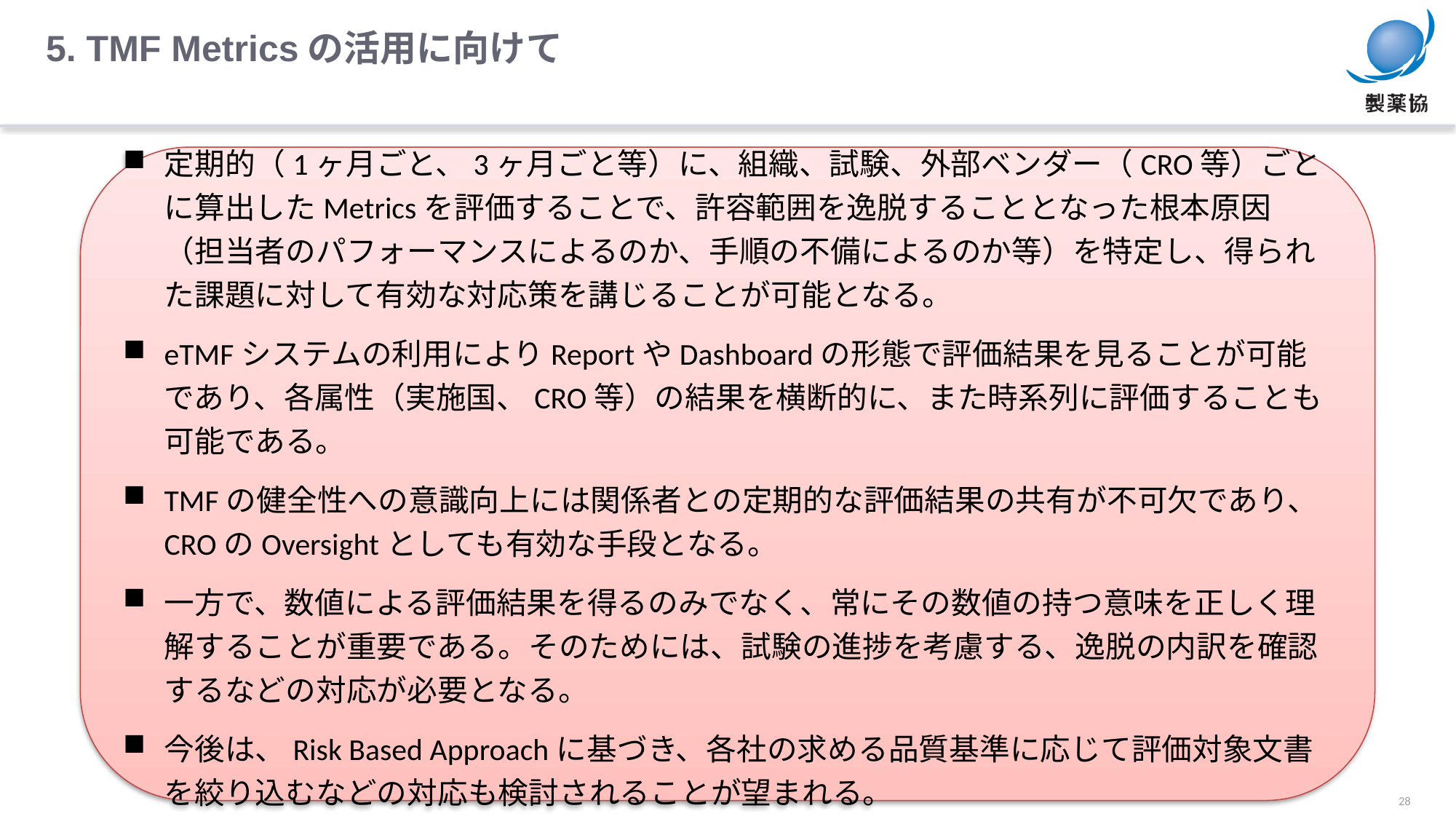

5. TMF Metricsの活用に向けて
定期的（1ヶ月ごと、3ヶ月ごと等）に、組織、試験、外部ベンダー（CRO等）ごとに算出したMetricsを評価することで、許容範囲を逸脱することとなった根本原因（担当者のパフォーマンスによるのか、手順の不備によるのか等）を特定し、得られた課題に対して有効な対応策を講じることが可能となる。
eTMFシステムの利用によりReportやDashboardの形態で評価結果を見ることが可能であり、各属性（実施国、CRO等）の結果を横断的に、また時系列に評価することも可能である。
TMFの健全性への意識向上には関係者との定期的な評価結果の共有が不可欠であり、CROのOversightとしても有効な手段となる。
一方で、数値による評価結果を得るのみでなく、常にその数値の持つ意味を正しく理解することが重要である。そのためには、試験の進捗を考慮する、逸脱の内訳を確認するなどの対応が必要となる。
今後は、Risk Based Approachに基づき、各社の求める品質基準に応じて評価対象文書を絞り込むなどの対応も検討されることが望まれる。
28